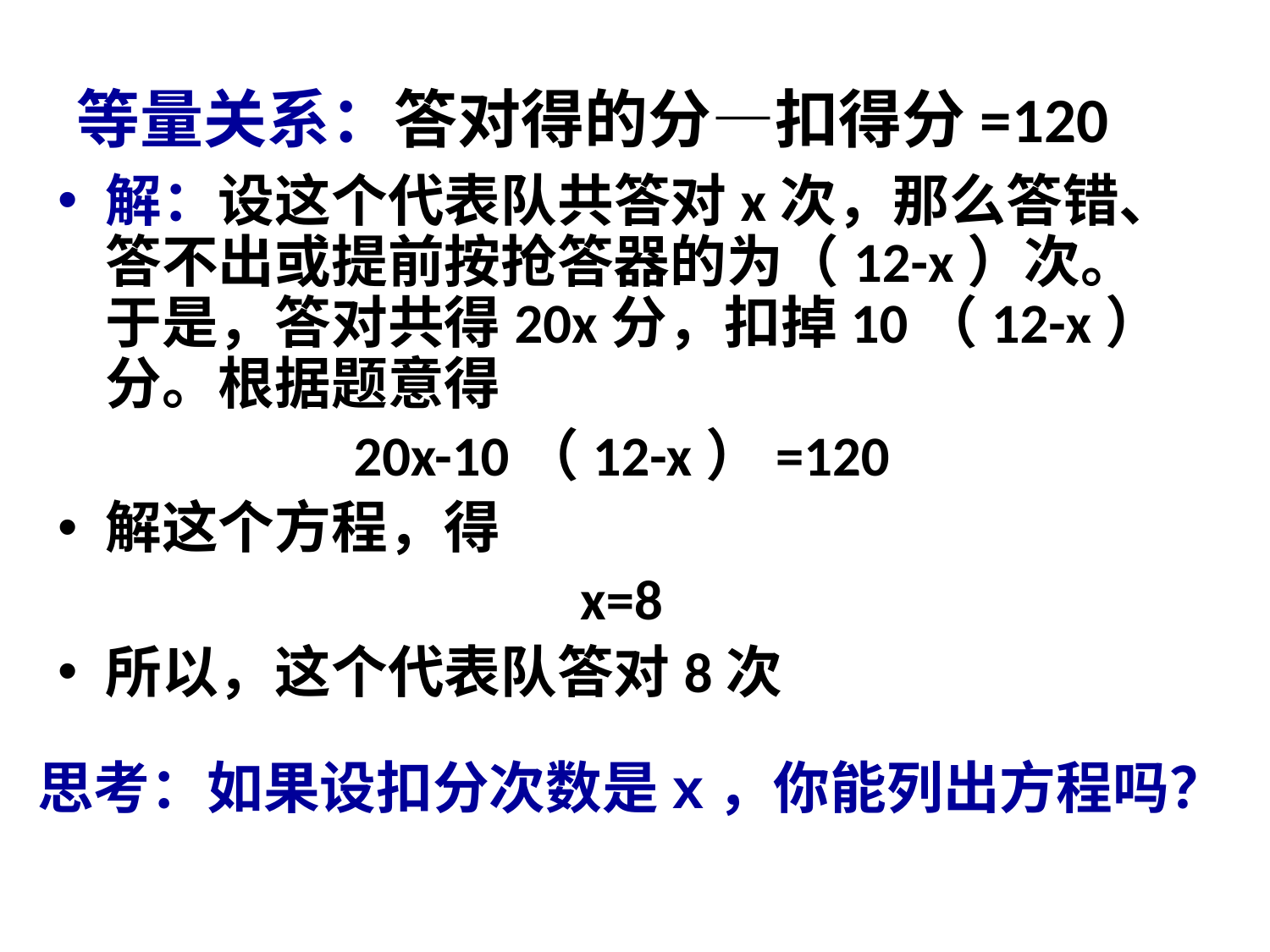

# 等量关系：答对得的分—扣得分=120
解：设这个代表队共答对x次，那么答错、答不出或提前按抢答器的为（12-x）次。于是，答对共得20x分，扣掉10（12-x）分。根据题意得
20x-10（12-x）=120
解这个方程，得
x=8
所以，这个代表队答对8次
思考：如果设扣分次数是x，你能列出方程吗？